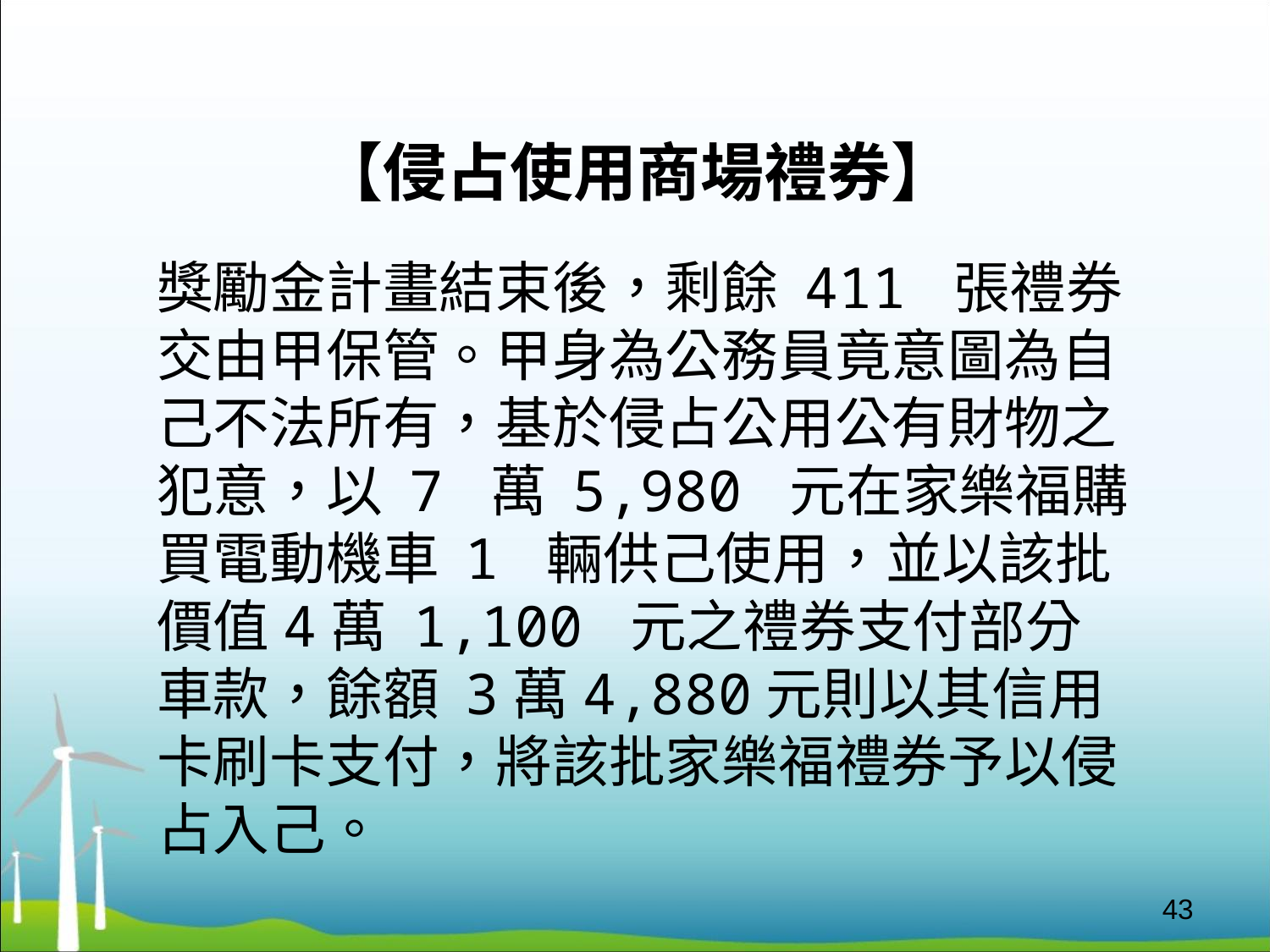

【侵占使用商場禮券】
獎勵金計畫結束後，剩餘 411 張禮券交由甲保管。甲身為公務員竟意圖為自己不法所有，基於侵占公用公有財物之犯意，以 7 萬 5,980 元在家樂福購買電動機車 1 輛供己使用，並以該批價值4萬 1,100 元之禮券支付部分車款，餘額 3萬4,880元則以其信用卡刷卡支付，將該批家樂福禮券予以侵占入己。
43